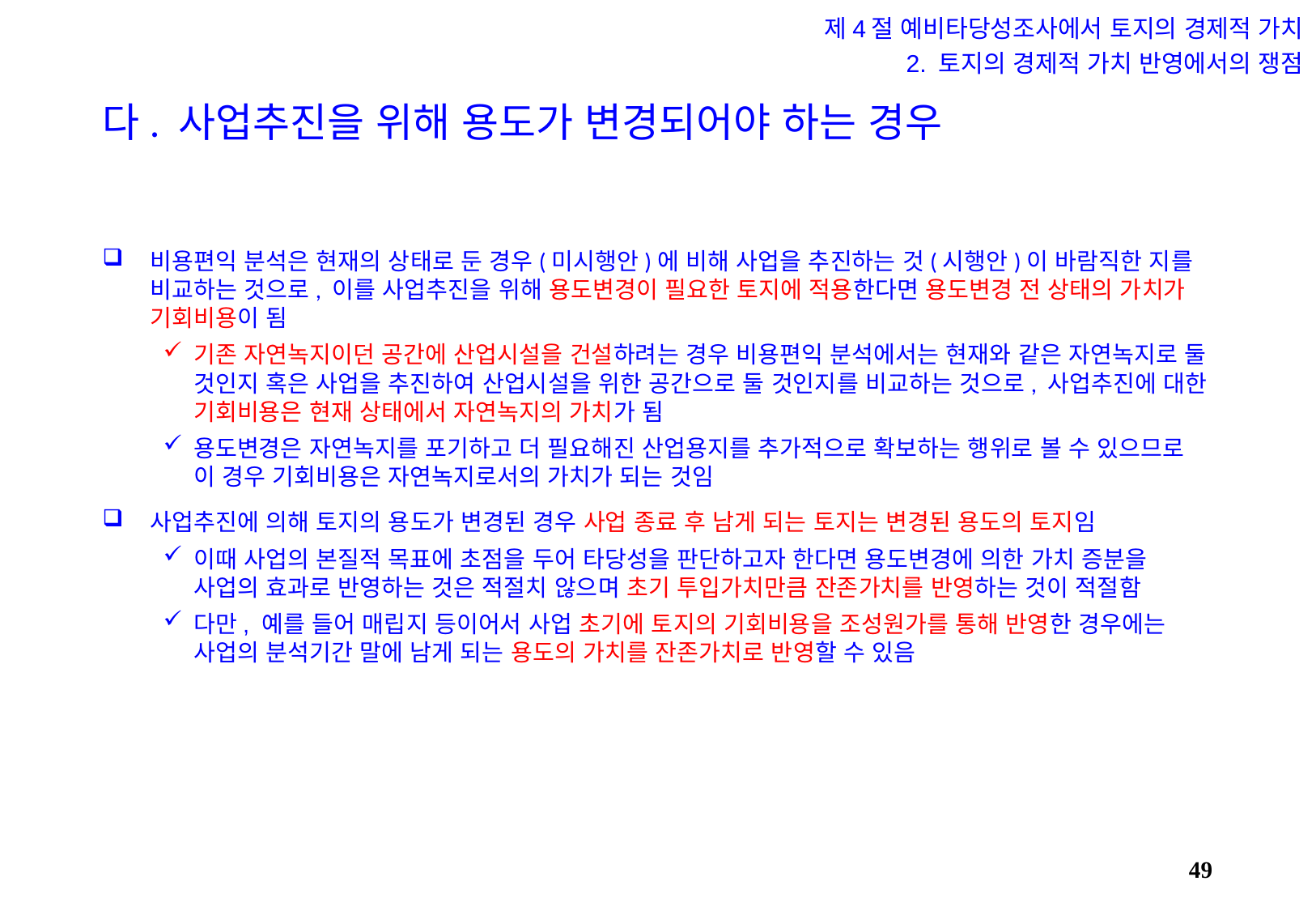

제4절 예비타당성조사에서 토지의 경제적 가치
2. 토지의 경제적 가치 반영에서의 쟁점
# 다. 사업추진을 위해 용도가 변경되어야 하는 경우
비용편익 분석은 현재의 상태로 둔 경우(미시행안)에 비해 사업을 추진하는 것(시행안)이 바람직한 지를 비교하는 것으로, 이를 사업추진을 위해 용도변경이 필요한 토지에 적용한다면 용도변경 전 상태의 가치가 기회비용이 됨
기존 자연녹지이던 공간에 산업시설을 건설하려는 경우 비용편익 분석에서는 현재와 같은 자연녹지로 둘 것인지 혹은 사업을 추진하여 산업시설을 위한 공간으로 둘 것인지를 비교하는 것으로, 사업추진에 대한 기회비용은 현재 상태에서 자연녹지의 가치가 됨
용도변경은 자연녹지를 포기하고 더 필요해진 산업용지를 추가적으로 확보하는 행위로 볼 수 있으므로 이 경우 기회비용은 자연녹지로서의 가치가 되는 것임
사업추진에 의해 토지의 용도가 변경된 경우 사업 종료 후 남게 되는 토지는 변경된 용도의 토지임
이때 사업의 본질적 목표에 초점을 두어 타당성을 판단하고자 한다면 용도변경에 의한 가치 증분을 사업의 효과로 반영하는 것은 적절치 않으며 초기 투입가치만큼 잔존가치를 반영하는 것이 적절함
다만, 예를 들어 매립지 등이어서 사업 초기에 토지의 기회비용을 조성원가를 통해 반영한 경우에는 사업의 분석기간 말에 남게 되는 용도의 가치를 잔존가치로 반영할 수 있음
49